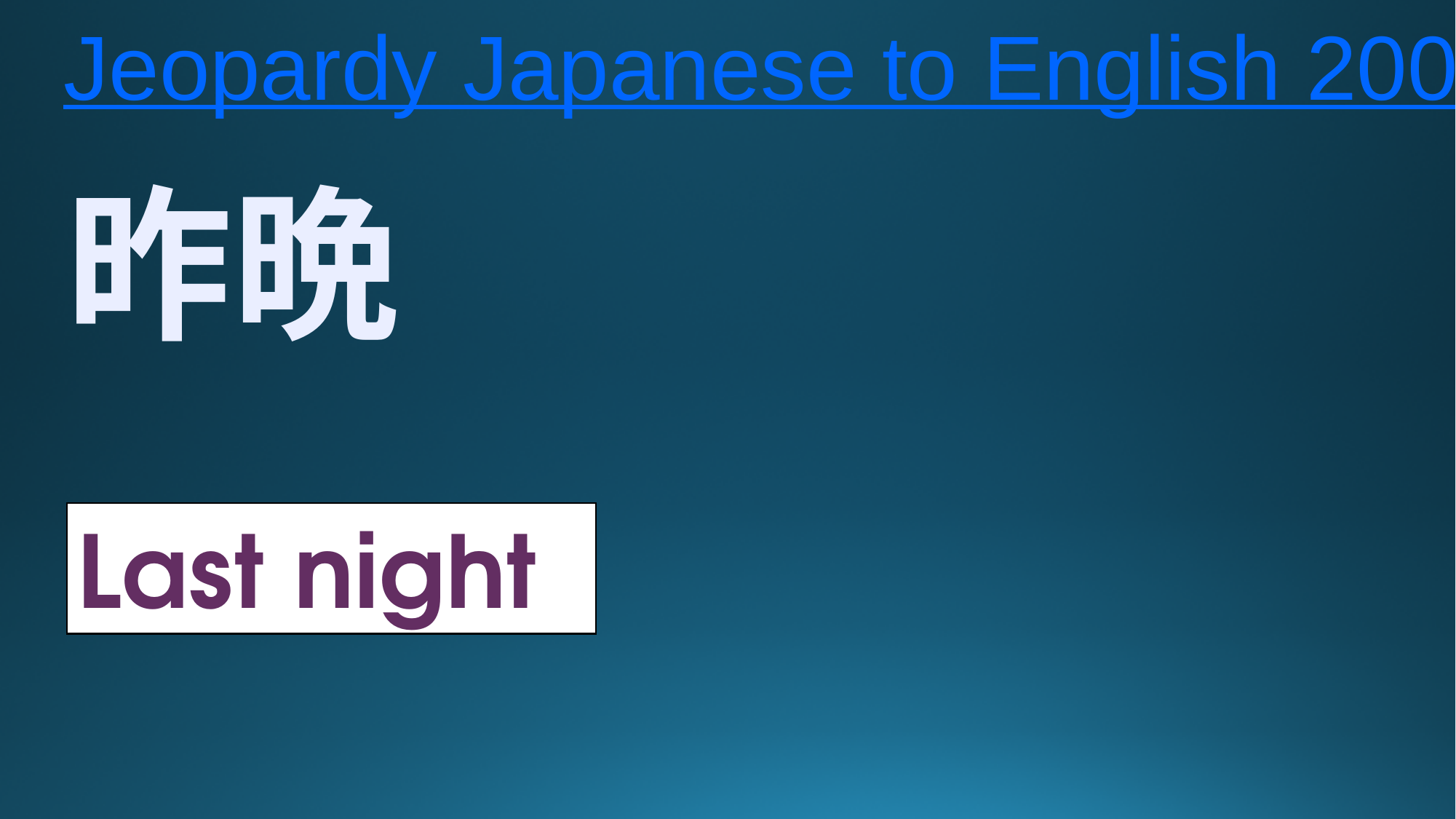

# Jeopardy Japanese to English 200
昨晩
Last night